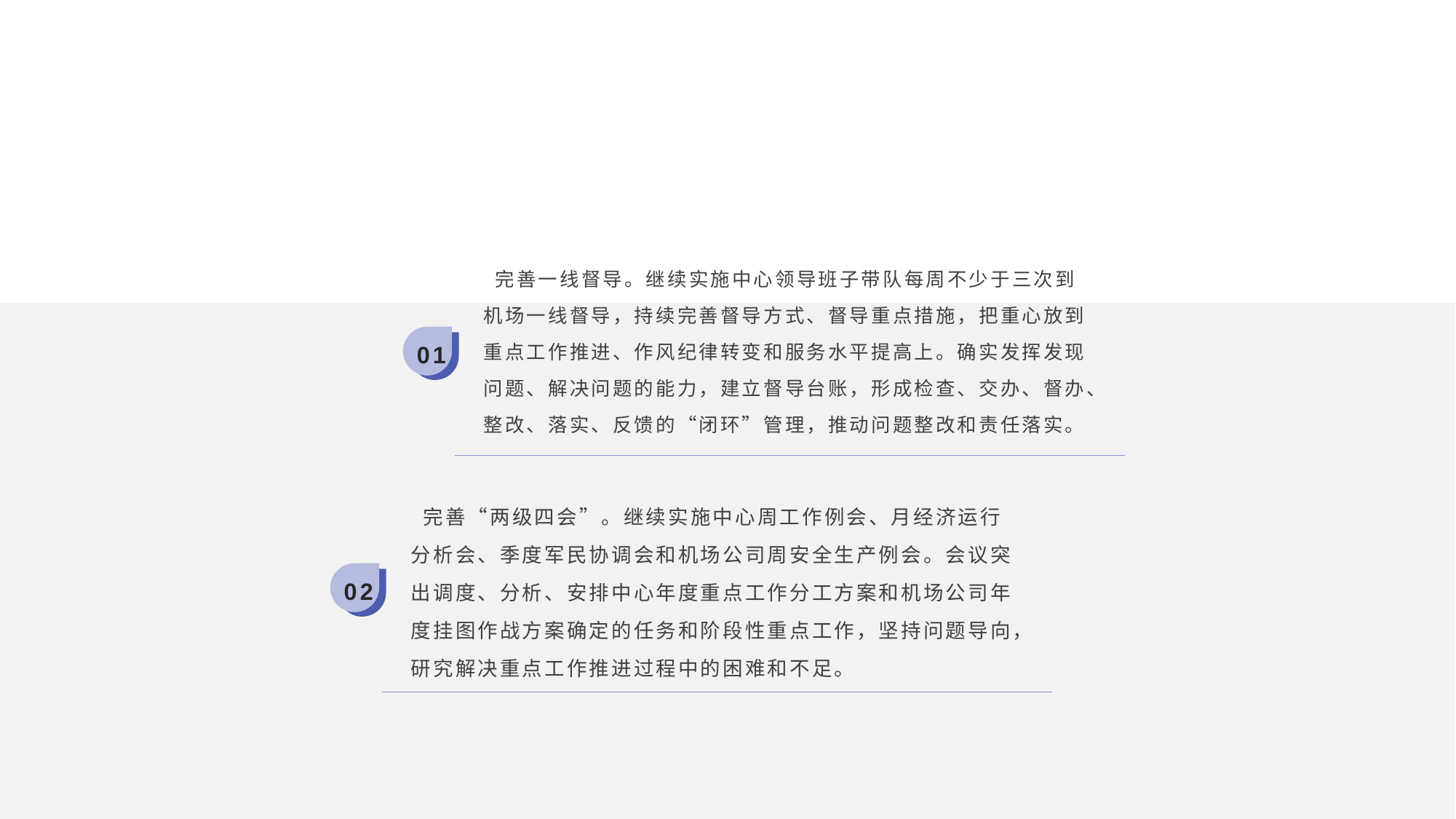

完善一线督导。继续实施中心领导班子带队每周不少于三次到机场一线督导，持续完善督导方式、督导重点措施，把重心放到重点工作推进、作风纪律转变和服务水平提高上。确实发挥发现问题、解决问题的能力，建立督导台账，形成检查、交办、督办、整改、落实、反馈的“闭环”管理，推动问题整改和责任落实。

01
 完善“两级四会”。继续实施中心周工作例会、月经济运行分析会、季度军民协调会和机场公司周安全生产例会。会议突出调度、分析、安排中心年度重点工作分工方案和机场公司年度挂图作战方案确定的任务和阶段性重点工作，坚持问题导向，研究解决重点工作推进过程中的困难和不足。

02